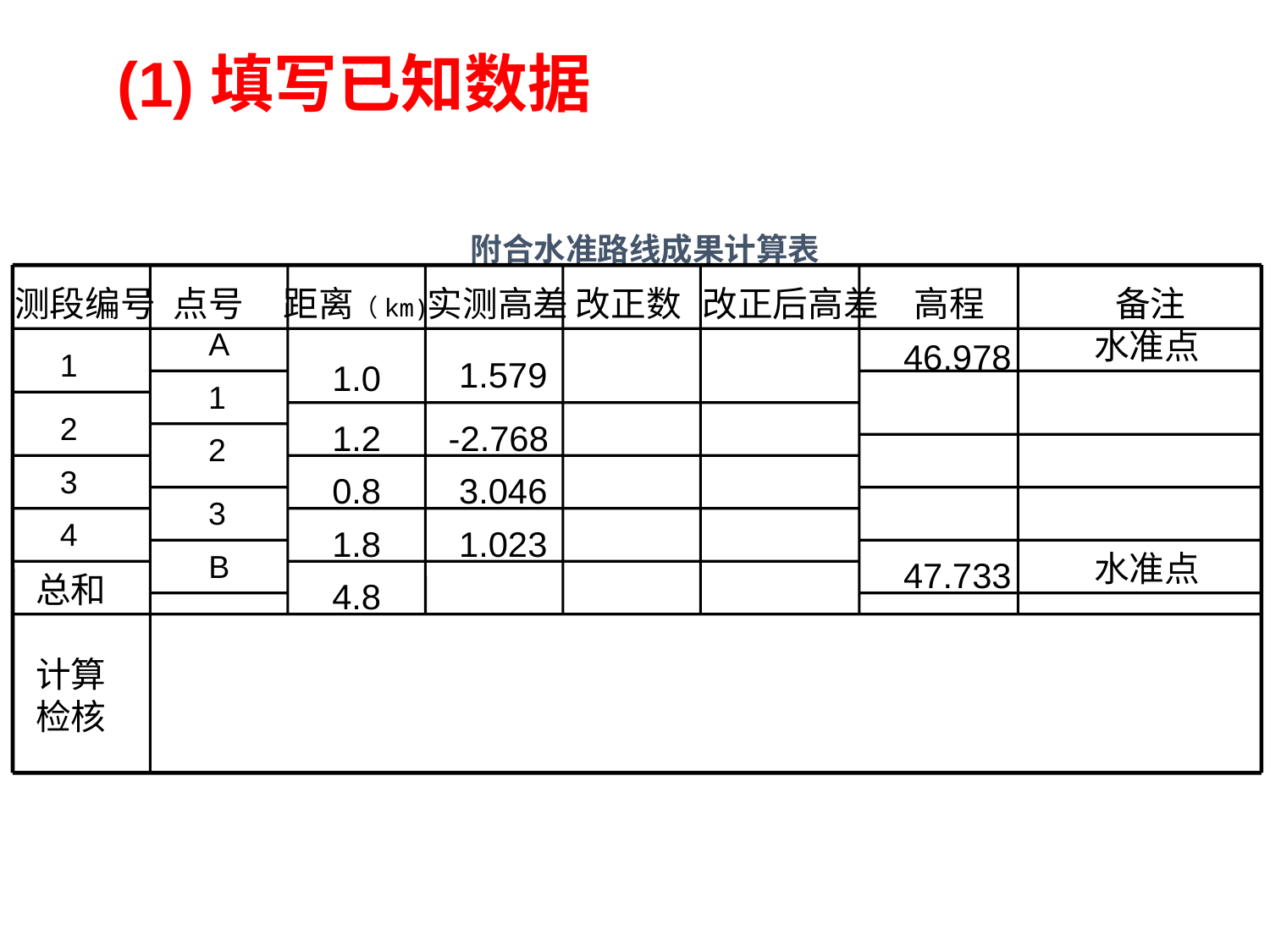

(1)填写已知数据
附合水准路线成果计算表

测段编号
点号
距离（km)
实测高差
改正数
改正后高差
高程
备注
A
水准点

46.978
1
1.579
1.0

1

2

1.2
-2.768

2

3

0.8
3.046

3

4

1.8
1.023

B

水准点
47.733

总和

4.8

计算
检核